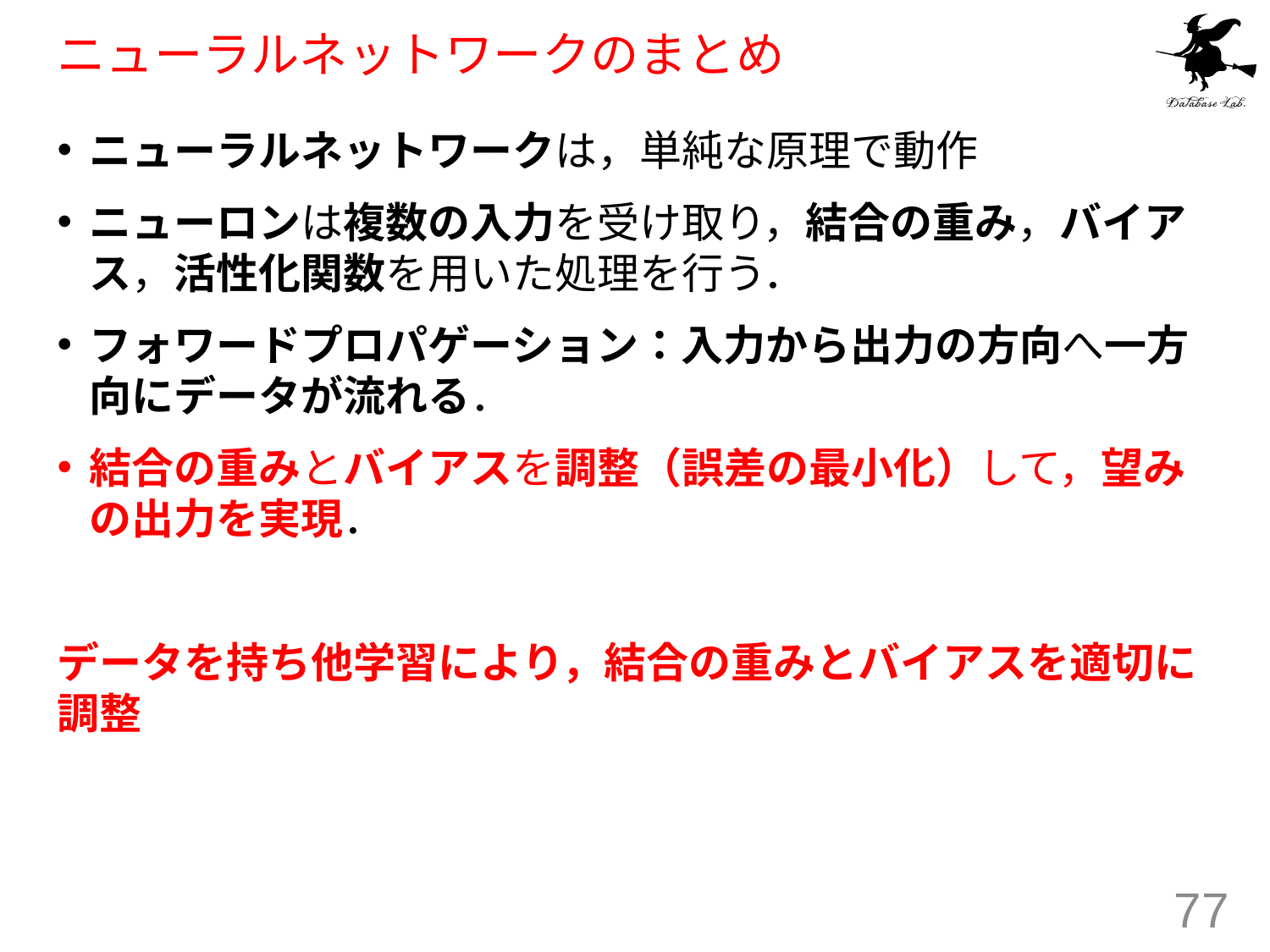

# ニューラルネットワークのまとめ
ニューラルネットワークは，単純な原理で動作
ニューロンは複数の入力を受け取り，結合の重み，バイアス，活性化関数を用いた処理を行う．
フォワードプロパゲーション：入力から出力の方向へ一方向にデータが流れる．
結合の重みとバイアスを調整（誤差の最小化）して，望みの出力を実現．

データを持ち他学習により，結合の重みとバイアスを適切に調整
77